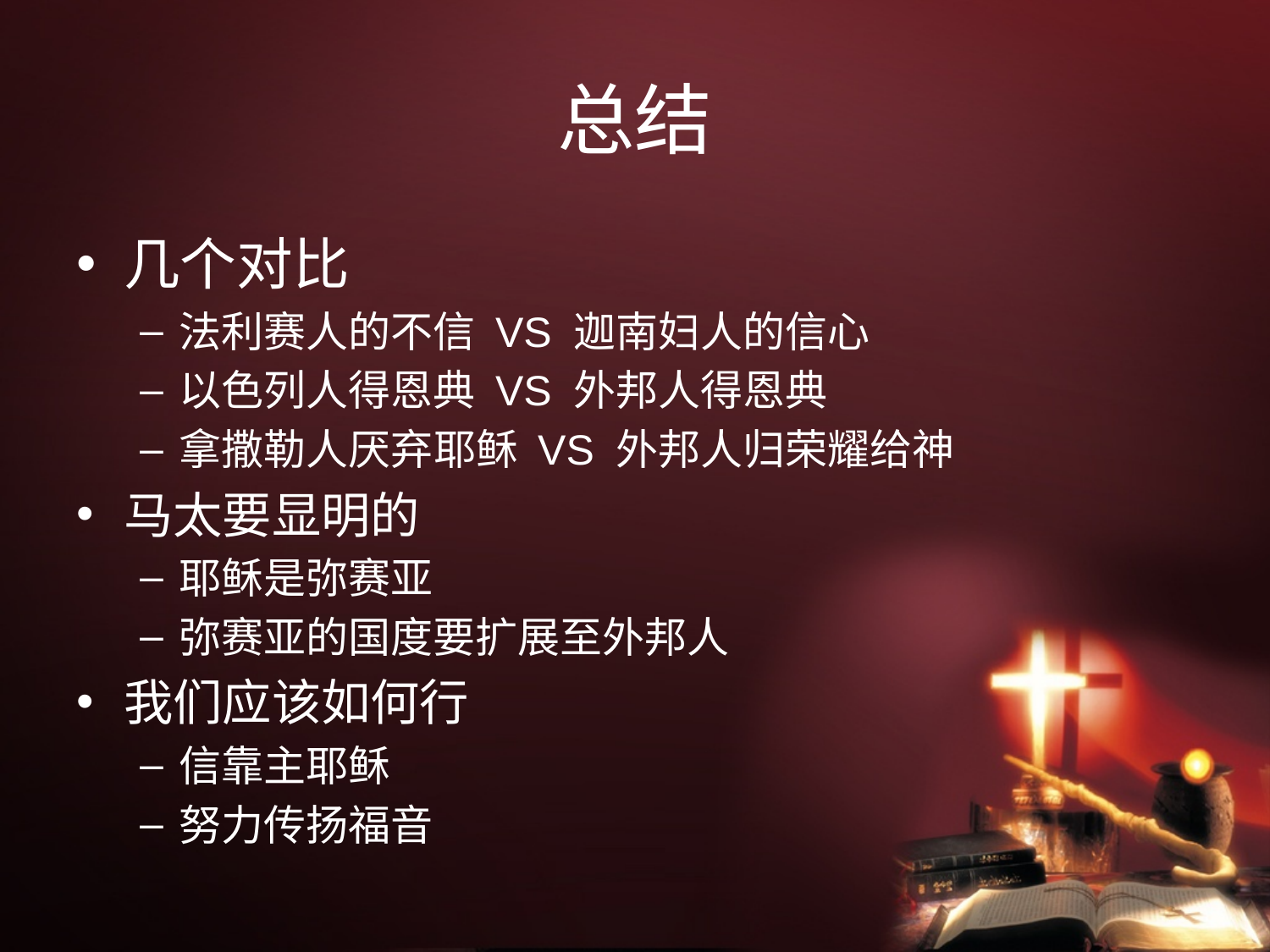

# 总结
几个对比
法利赛人的不信 VS 迦南妇人的信心
以色列人得恩典 VS 外邦人得恩典
拿撒勒人厌弃耶稣 VS 外邦人归荣耀给神
马太要显明的
耶稣是弥赛亚
弥赛亚的国度要扩展至外邦人
我们应该如何行
信靠主耶稣
努力传扬福音